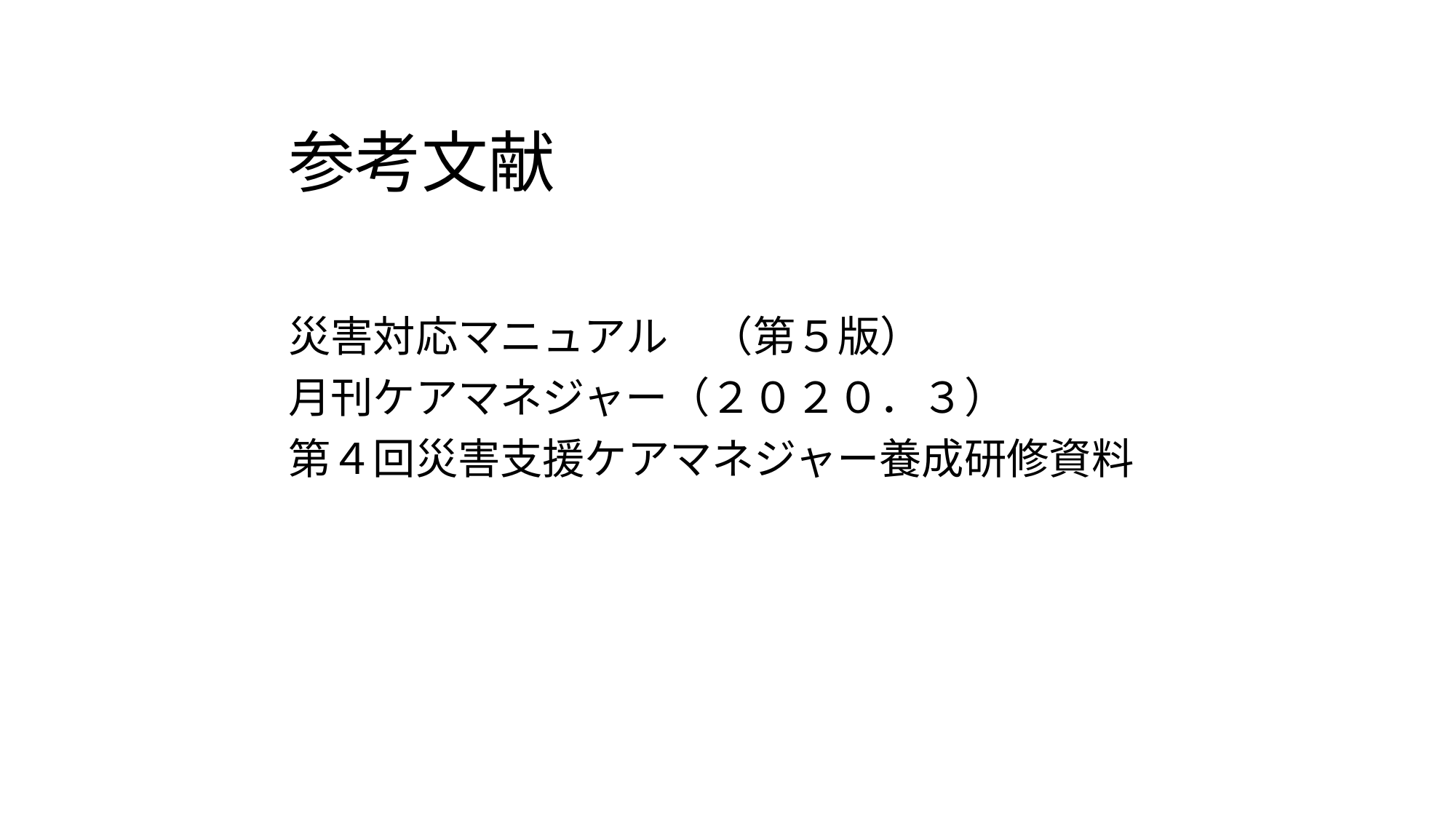

# 参考文献

災害対応マニュアル　（第５版）
月刊ケアマネジャー（２０２０．３）
第４回災害支援ケアマネジャー養成研修資料